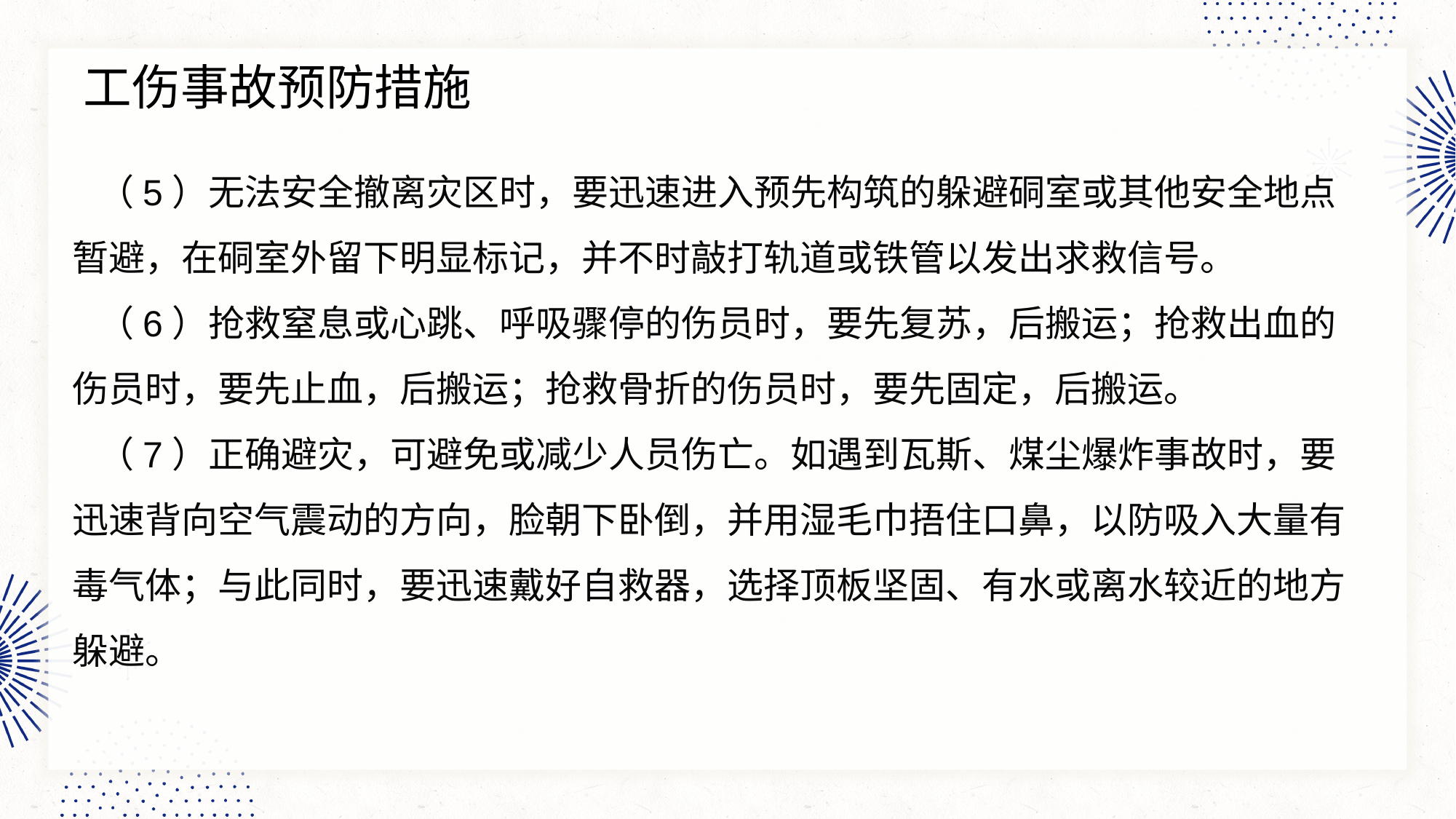

工伤事故预防措施
  （5）无法安全撤离灾区时，要迅速进入预先构筑的躲避硐室或其他安全地点暂避，在硐室外留下明显标记，并不时敲打轨道或铁管以发出求救信号。
  （6）抢救窒息或心跳、呼吸骤停的伤员时，要先复苏，后搬运；抢救出血的伤员时，要先止血，后搬运；抢救骨折的伤员时，要先固定，后搬运。
  （7）正确避灾，可避免或减少人员伤亡。如遇到瓦斯、煤尘爆炸事故时，要迅速背向空气震动的方向，脸朝下卧倒，并用湿毛巾捂住口鼻，以防吸入大量有毒气体；与此同时，要迅速戴好自救器，选择顶板坚固、有水或离水较近的地方躲避。